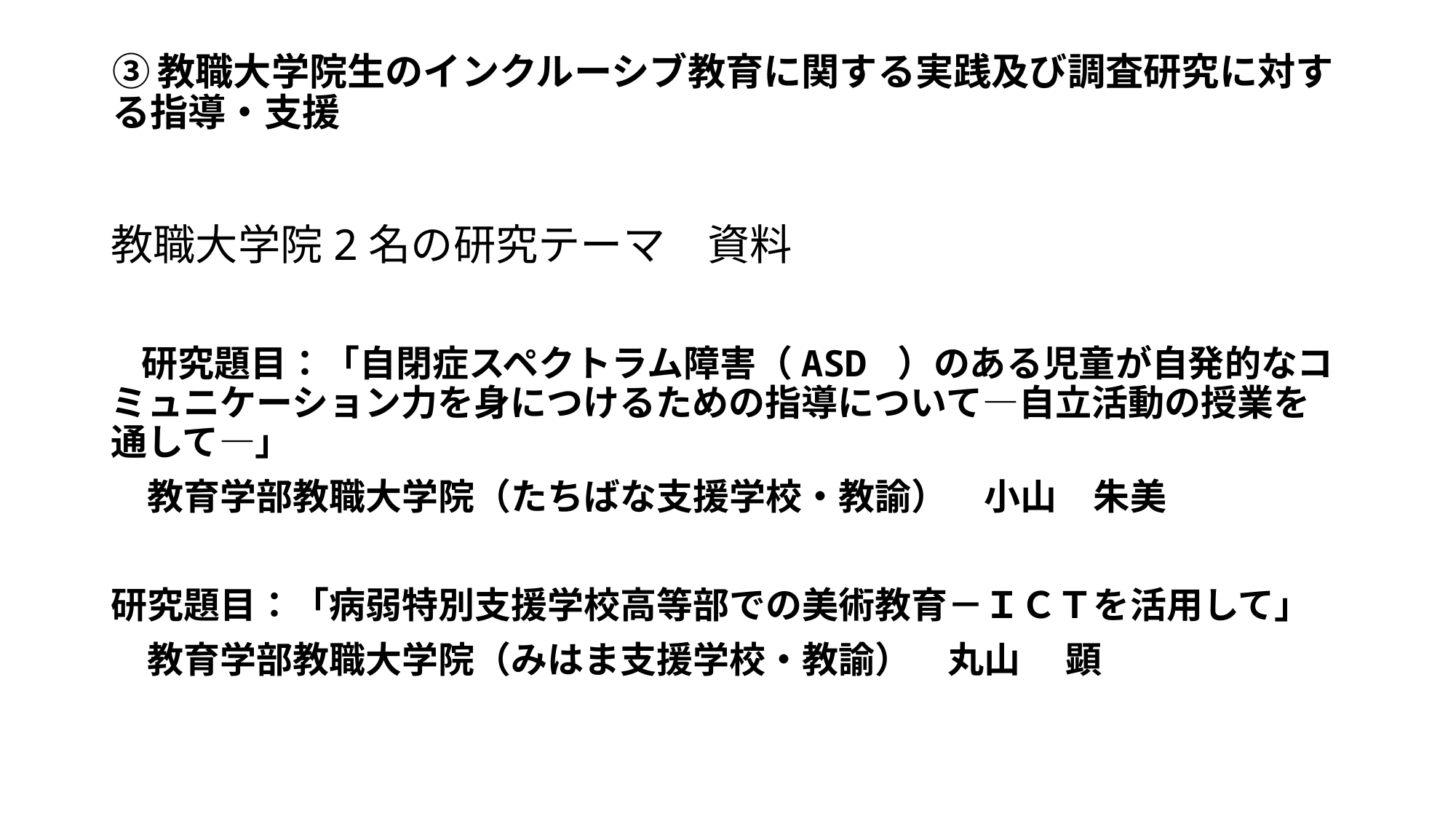

# ③教職大学院生のインクルーシブ教育に関する実践及び調査研究に対する指導・支援
教職大学院2名の研究テーマ　資料

　研究題目：「自閉症スペクトラム障害（ASD ）のある児童が自発的なコミュニケーション力を身につけるための指導について―自立活動の授業を通して―」
　教育学部教職大学院（たちばな支援学校・教諭）　小山　朱美

研究題目：「病弱特別支援学校高等部での美術教育－ＩＣＴを活用して」
　教育学部教職大学院（みはま支援学校・教諭）　丸山 　顕